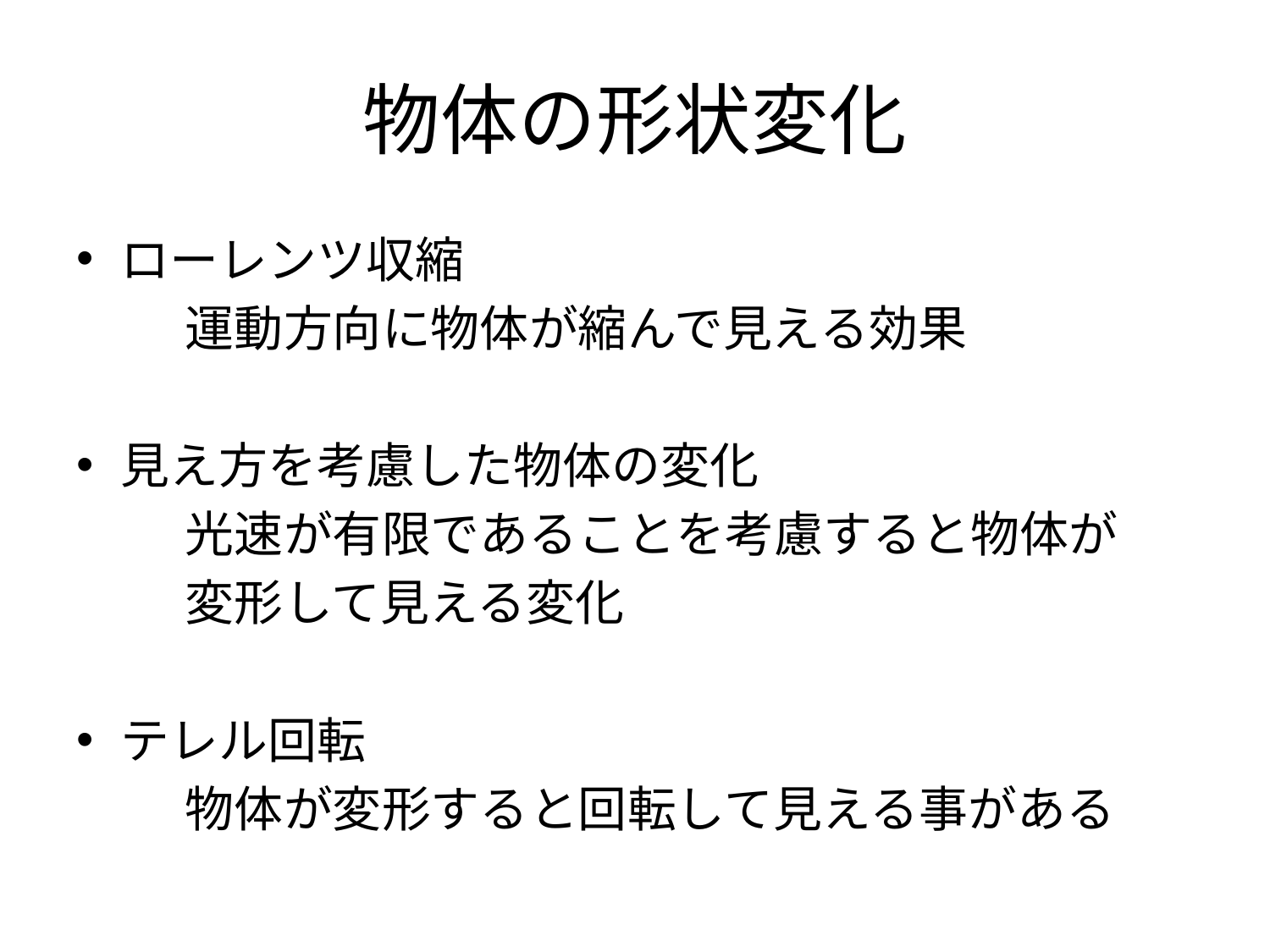

# 物体の形状変化
ローレンツ収縮
　　 運動方向に物体が縮んで見える効果

見え方を考慮した物体の変化
　　 光速が有限であることを考慮すると物体が
　　 変形して見える変化

テレル回転
　　 物体が変形すると回転して見える事がある